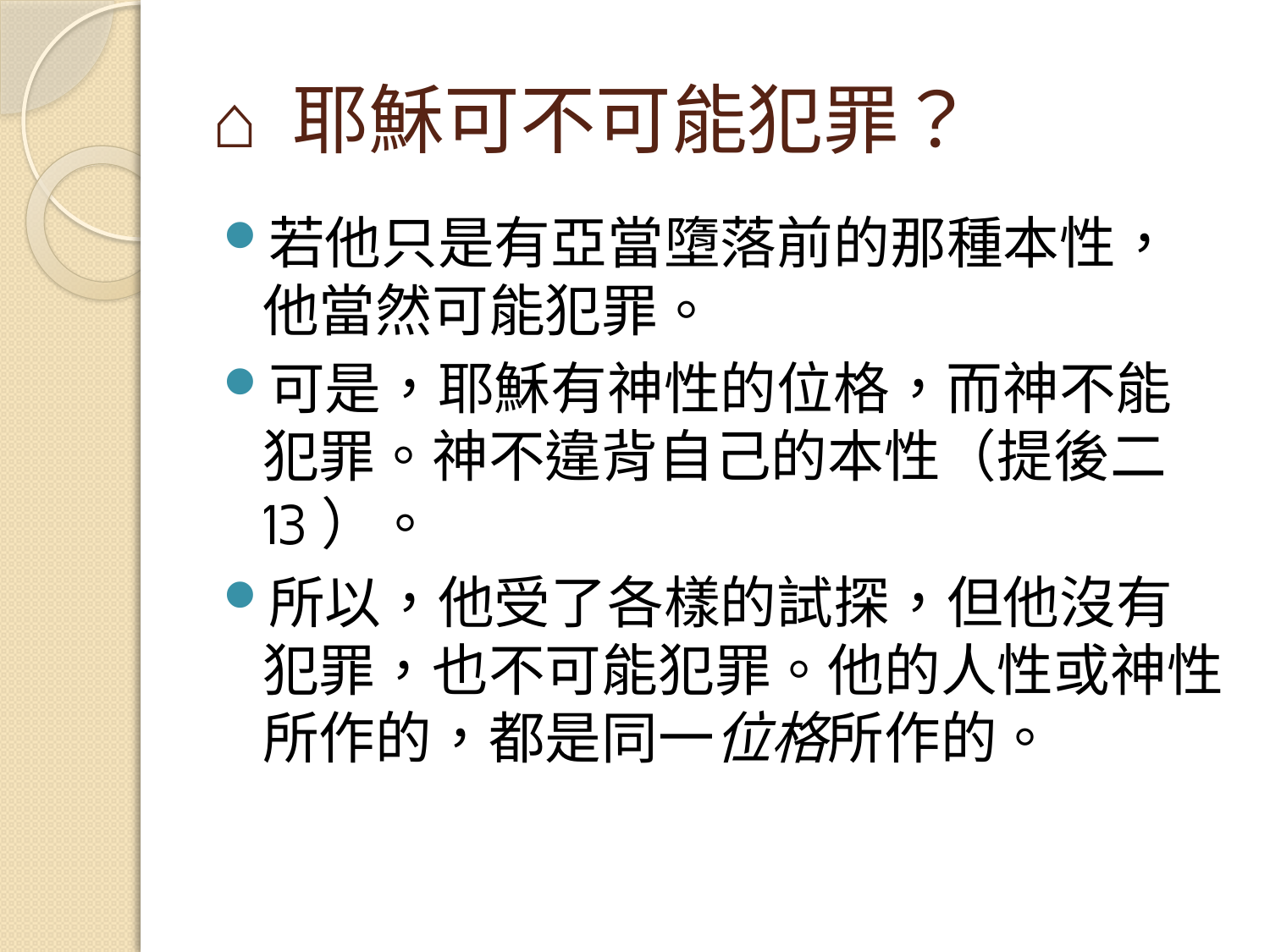

# ⌂ 耶穌可不可能犯罪？
若他只是有亞當墮落前的那種本性，他當然可能犯罪。
可是，耶穌有神性的位格，而神不能犯罪。神不違背自己的本性（提後二13）。
所以，他受了各樣的試探，但他沒有犯罪，也不可能犯罪。他的人性或神性所作的，都是同一位格所作的。